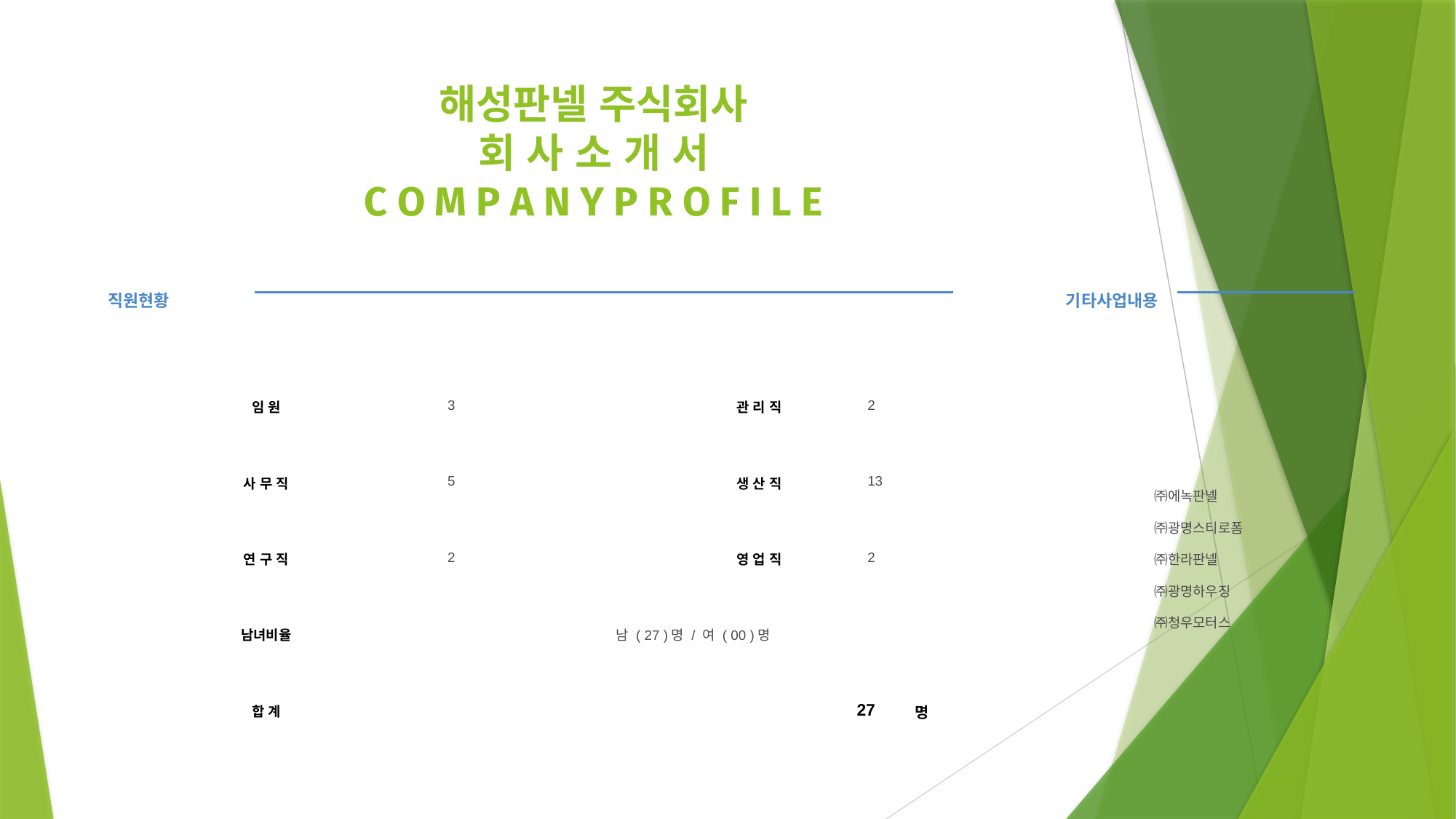

# 해성판넬 주식회사 회 사 소 개 서 C O M P A N Y P R O F I L E
| 직원현황 |  |  |  |  |  |  | 기타사업내용 |  |  |
| --- | --- | --- | --- | --- | --- | --- | --- | --- | --- |
|  |  |  |  |  |  |  |  |  |  |
| 임 원 |  | 3 | 관 리 직 | 2 |  |  |  | ㈜에녹판넬 ㈜광명스티로폼 ㈜한라판넬 ㈜광명하우징 ㈜청우모터스 |  |
| 사 무 직 |  | 5 | 생 산 직 | 13 |  |  |  |  |  |
| 연 구 직 |  | 2 | 영 업 직 | 2 |  |  |  |  |  |
| 남녀비율 |  | 남 ( 27 )명 / 여 ( 00 )명 |  |  |  |  |  |  |  |
| 합 계 |  | 27 |  |  | 명 |  |  |  |  |